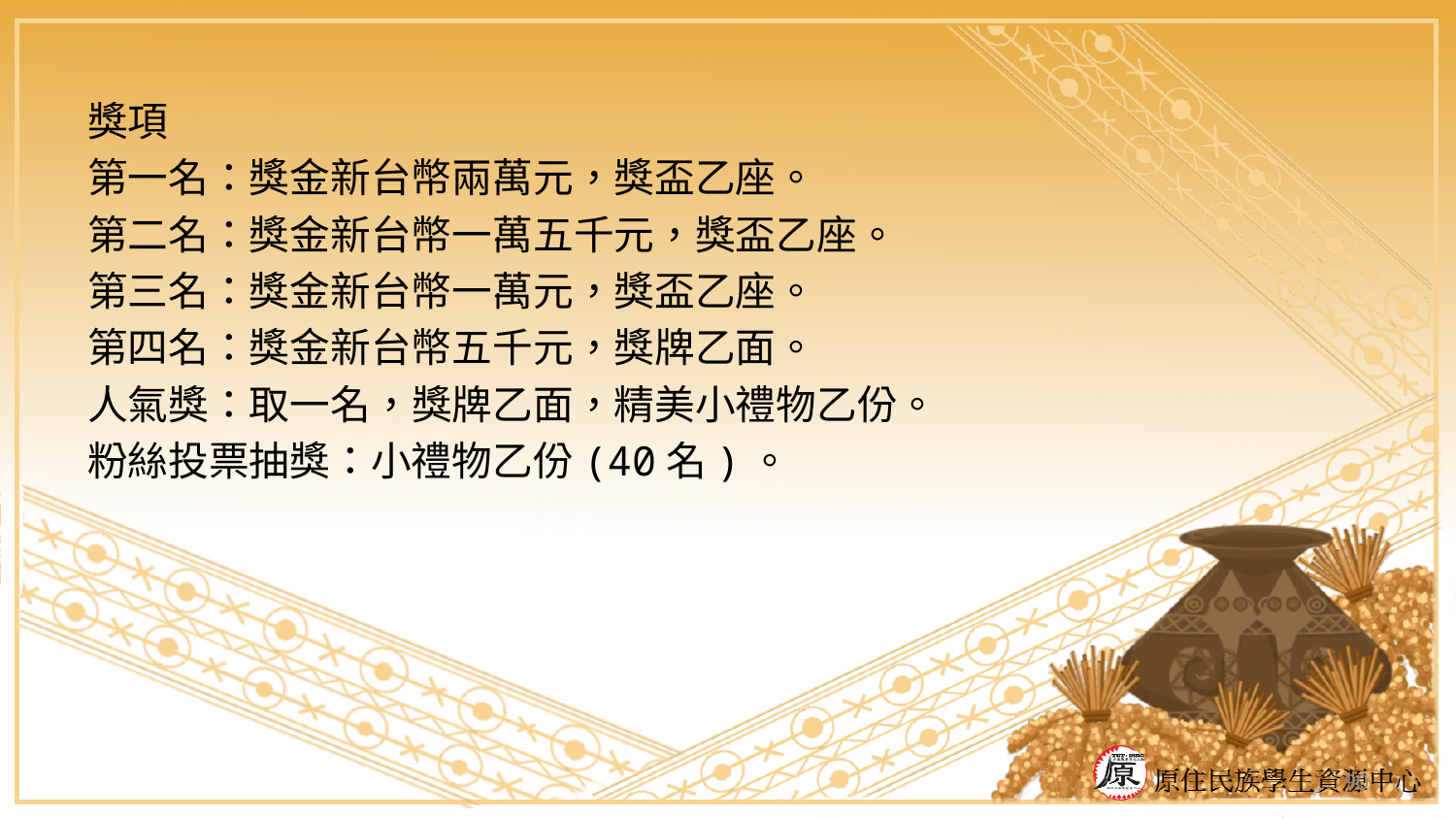

獎項
第一名：獎金新台幣兩萬元，獎盃乙座。
第二名：獎金新台幣一萬五千元，獎盃乙座。
第三名：獎金新台幣一萬元，獎盃乙座。
第四名：獎金新台幣五千元，獎牌乙面。
人氣獎：取一名，獎牌乙面，精美小禮物乙份。
粉絲投票抽獎：小禮物乙份(40名)。

90